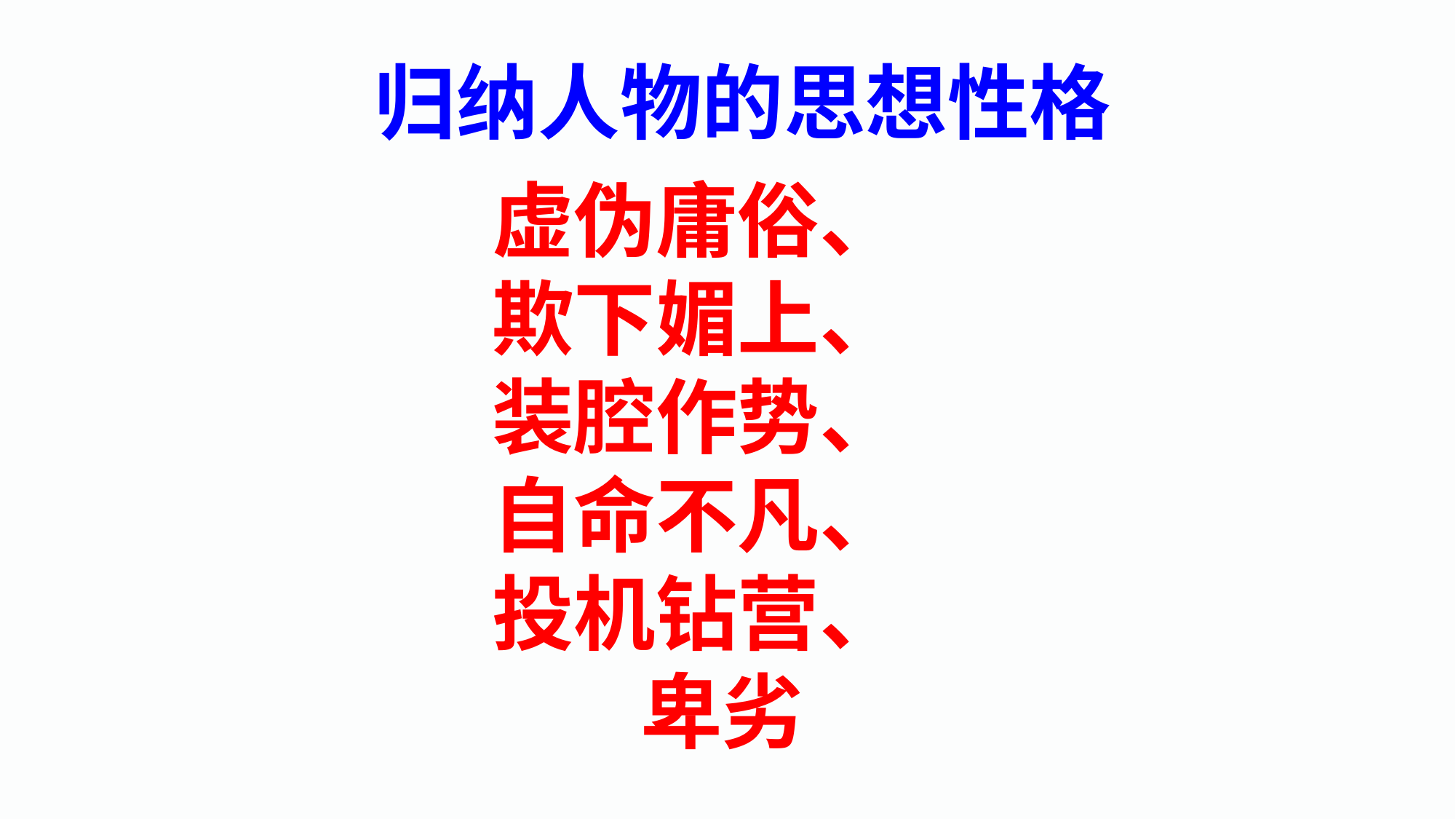

归纳人物的思想性格
虚伪庸俗、
欺下媚上、
装腔作势、
自命不凡、
投机钻营、             卑劣